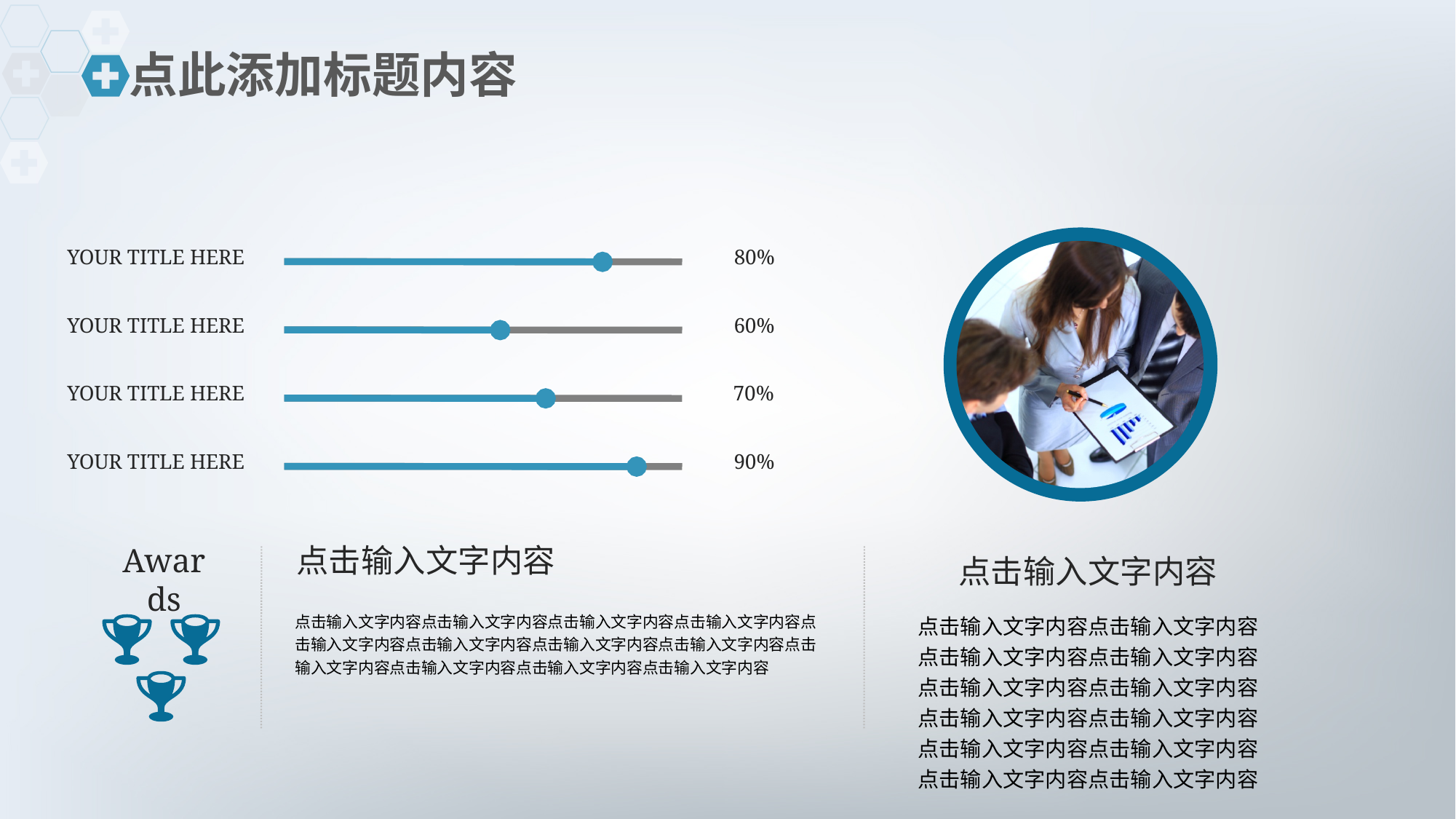

点此添加标题内容

YOUR TITLE HERE
80%
YOUR TITLE HERE
60%
YOUR TITLE HERE
70%
YOUR TITLE HERE
90%
点击输入文字内容
点击输入文字内容点击输入文字内容点击输入文字内容点击输入文字内容点击输入文字内容点击输入文字内容点击输入文字内容点击输入文字内容点击输入文字内容点击输入文字内容点击输入文字内容点击输入文字内容

Awards

点击输入文字内容
点击输入文字内容点击输入文字内容点击输入文字内容点击输入文字内容点击输入文字内容点击输入文字内容点击输入文字内容点击输入文字内容点击输入文字内容点击输入文字内容点击输入文字内容点击输入文字内容